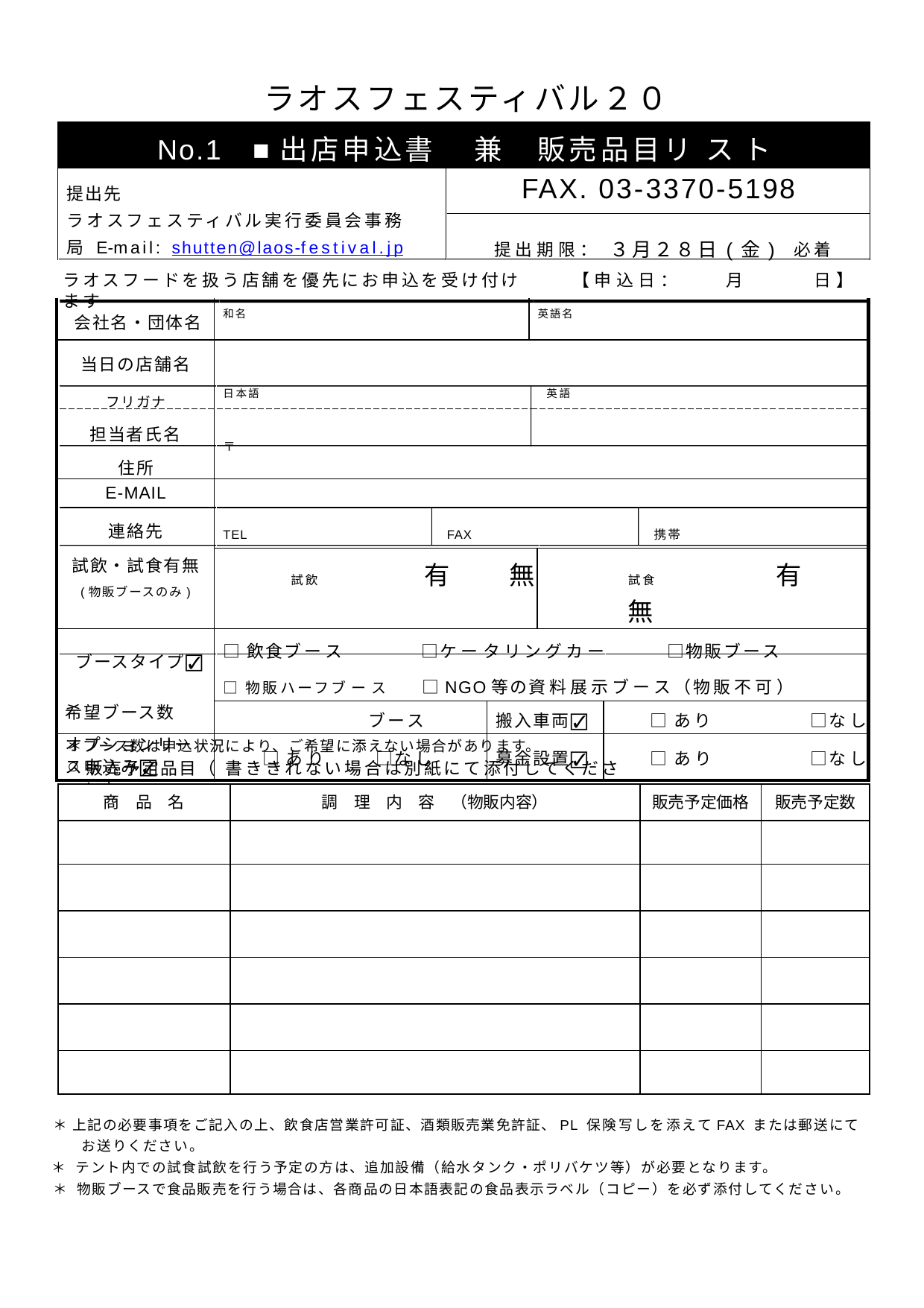

ラオスフェスティバル２０２６
| No.1 ■出店申込書 兼 販売品目リスト |  |
| --- | --- |
| 提出先 ラオスフェスティバル実行委員会事務局 E-mail: shutten@laos-festival.jp | FAX. 03-3370-5198 提出期限： ３月２８日(金) 必着 |

ラオスフードを扱う店舗を優先にお申込を受け付けます
【申込日：　　月　　　日】
| 会社名・団体名 | 和名 |  | 英語名 |  |  |
| --- | --- | --- | --- | --- | --- |
| 当日の店舗名 フリガナ 担当者氏名住所 | 日本語 英語 〒 |  |  |  |  |
| E-MAIL 連絡先 試飲・試食有無 (物販ブースのみ) | TEL FAX 携帯 |  |  |  |  |
|  | 試飲 有 無 |  |  | 試食 有 無 |  |
| ブースタイプ☑ 希望ブース数 | □飲食ブース □ケータリングカー □物販ブース □物販ハーフブース □NGO等の資料展示ブース（物販不可） |  |  |  |  |
|  | ブース | 搬入車両☑ |  |  | □あり □なし |
| オプションリース申込み☑ | □あり □なし | 募金設置☑ |  |  | □あり □なし |

＊ブース数は申込状況により、ご希望に添えない場合があります。
販売予定品目（書ききれない場合は別紙にて添付してください）
| 商　品　名 | 調　理　内　容　（物販内容） | 販売予定価格 | 販売予定数 |
| --- | --- | --- | --- |
|  |  |  |  |
|  |  |  |  |
|  |  |  |  |
|  |  |  |  |
|  |  |  |  |
|  |  |  |  |
＊ 上記の必要事項をご記入の上、飲食店営業許可証、酒類販売業免許証、PL 保険写しを添えてFAX または郵送にてお送りください。
＊  テント内での試食試飲を行う予定の方は、追加設備（給水タンク・ポリバケツ等）が必要となります。
＊  物販ブースで食品販売を行う場合は、各商品の日本語表記の食品表示ラベル（コピー）を必ず添付してください。